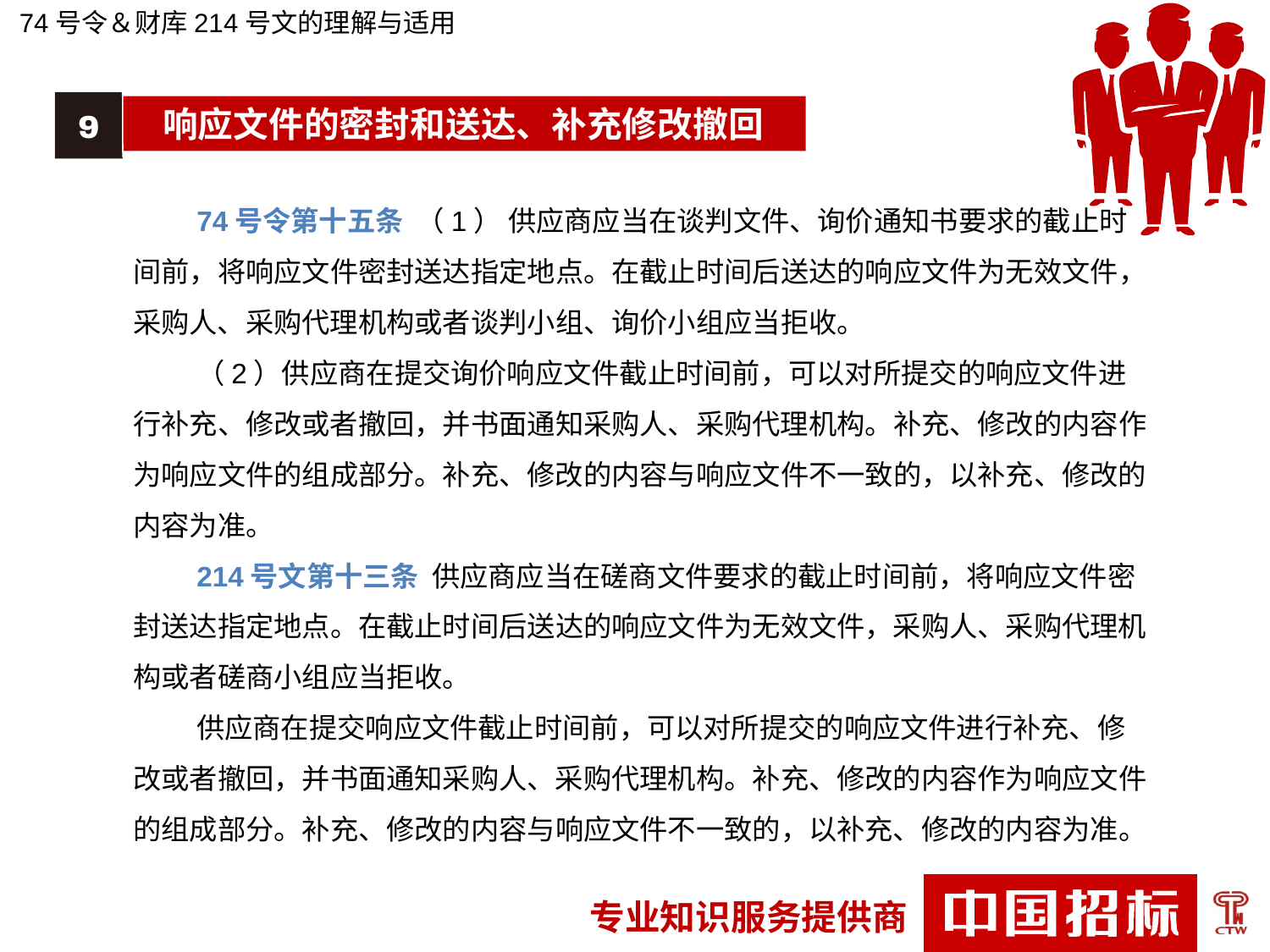

74号令＆财库214号文的理解与适用

9
响应文件的密封和送达、补充修改撤回
74号令第十五条  （1） 供应商应当在谈判文件、询价通知书要求的截止时间前，将响应文件密封送达指定地点。在截止时间后送达的响应文件为无效文件，采购人、采购代理机构或者谈判小组、询价小组应当拒收。
（2）供应商在提交询价响应文件截止时间前，可以对所提交的响应文件进行补充、修改或者撤回，并书面通知采购人、采购代理机构。补充、修改的内容作为响应文件的组成部分。补充、修改的内容与响应文件不一致的，以补充、修改的内容为准。
214号文第十三条  供应商应当在磋商文件要求的截止时间前，将响应文件密封送达指定地点。在截止时间后送达的响应文件为无效文件，采购人、采购代理机构或者磋商小组应当拒收。
供应商在提交响应文件截止时间前，可以对所提交的响应文件进行补充、修改或者撤回，并书面通知采购人、采购代理机构。补充、修改的内容作为响应文件的组成部分。补充、修改的内容与响应文件不一致的，以补充、修改的内容为准。